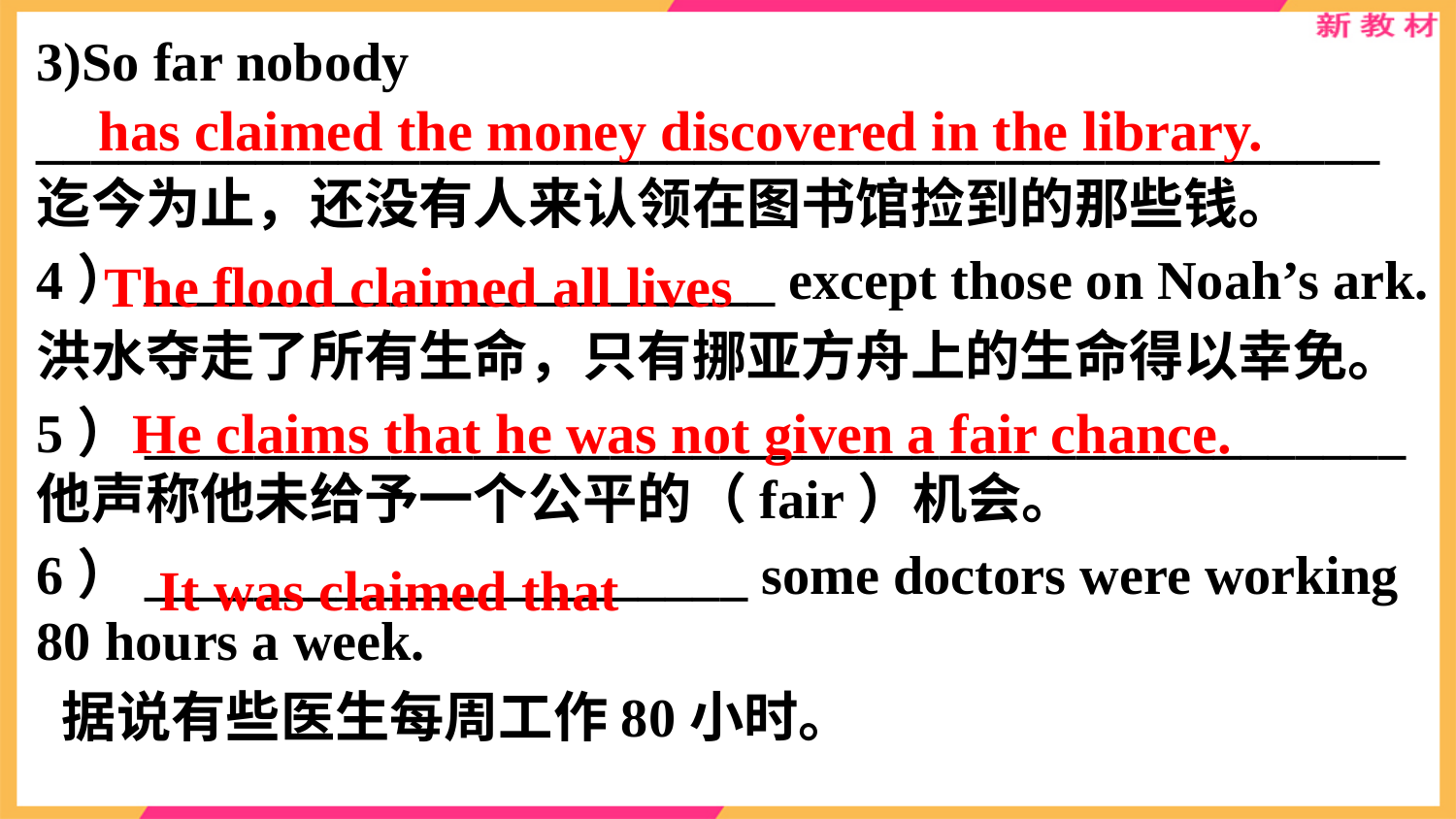

3)So far nobody
_________________________________________________ 迄今为止，还没有人来认领在图书馆捡到的那些钱。
4）_______________________ except those on Noah’s ark.
洪水夺走了所有生命，只有挪亚方舟上的生命得以幸免。
5）______________________________________________ 他声称他未给予一个公平的（fair）机会。
6）______________________ some doctors were working 80 hours a week.
 据说有些医生每周工作80小时。

  has claimed the money discovered in the library.
  The flood claimed all lives
He claims that he was not given a fair chance.
  It was claimed that